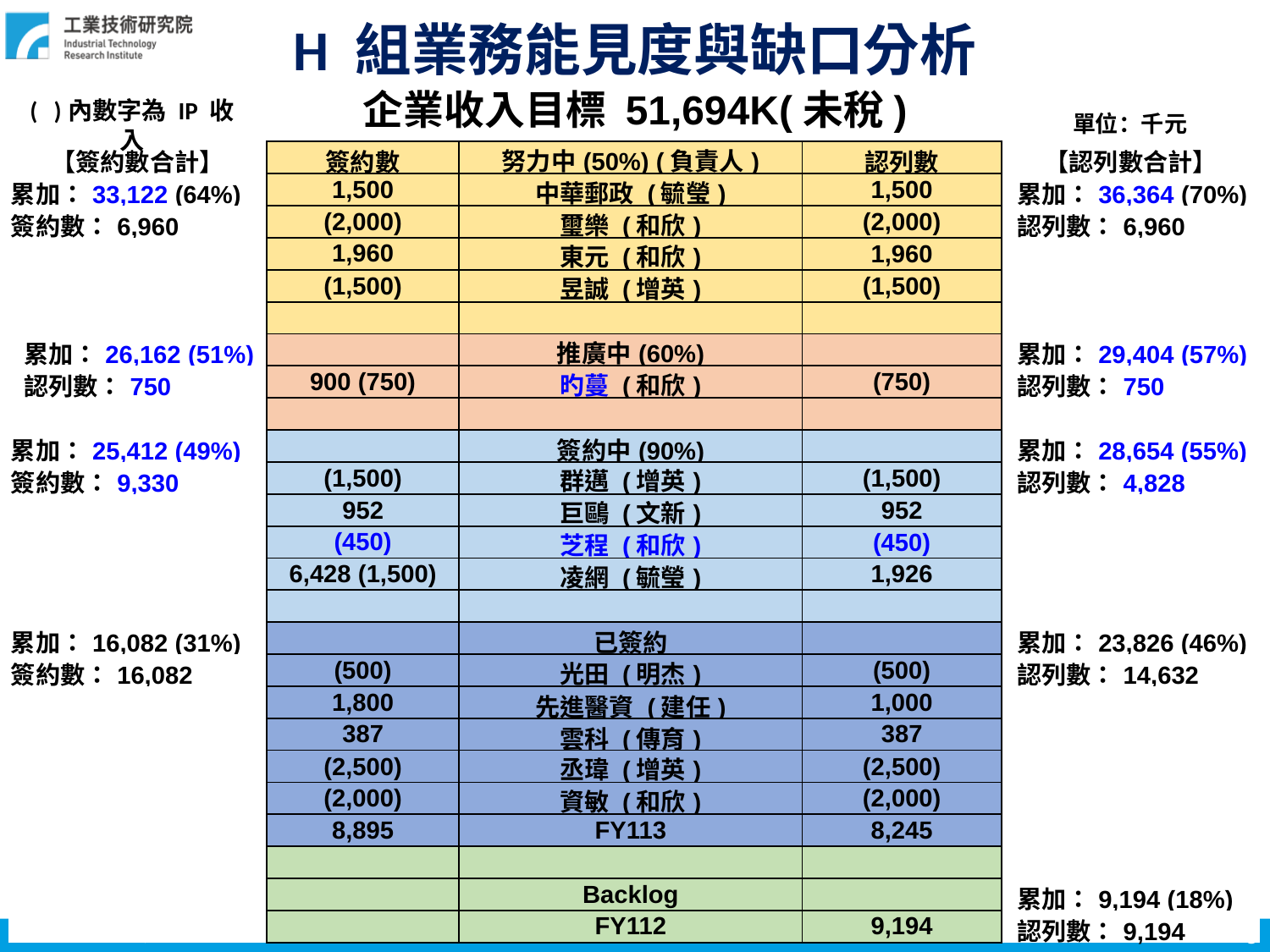

H 組業務能見度與缺口分析
企業收入目標 51,694K(未稅)
(   )內數字為 IP 收入
單位：千元
| 【簽約數合計】 | 簽約數 | 努力中(50%) (負責人) | 認列數 | 【認列數合計】 |
| --- | --- | --- | --- | --- |
| 累加：33,122 (64%) | 1,500 | 中華郵政 (毓瑩) | 1,500 | 累加：36,364 (70%) |
| 簽約數：6,960 | (2,000) | 璽樂 (和欣) | (2,000) | 認列數：6,960 |
|  | 1,960 | 東元 (和欣) | 1,960 |  |
|  | (1,500) | 昱誠 (增英) | (1,500) |  |
|  |  |  |  |  |
| 累加：26,162 (51%) |  | 推廣中(60%) |  | 累加：29,404 (57%) |
| 認列數：750 | 900 (750) | 旳蔓 (和欣) | (750) | 認列數：750 |
|  |  |  |  |  |
| 累加：25,412 (49%) |  | 簽約中(90%) |  | 累加：28,654 (55%) |
| 簽約數：9,330 | (1,500) | 群邁 (增英) | (1,500) | 認列數：4,828 |
|  | 952 | 巨鷗 (文新) | 952 |  |
|  | (450) | 芝程 (和欣) | (450) |  |
|  | 6,428 (1,500) | 凌網 (毓瑩) | 1,926 |  |
|  |  |  |  |  |
| 累加：16,082 (31%) |  | 已簽約 |  | 累加：23,826 (46%) |
| 簽約數：16,082 | (500) | 光田 (明杰) | (500) | 認列數：14,632 |
|  | 1,800 | 先進醫資 (建任) | 1,000 |  |
|  | 387 | 雲科 (傳育) | 387 |  |
|  | (2,500) | 丞瑋 (增英) | (2,500) |  |
|  | (2,000) | 資敏 (和欣) | (2,000) |  |
|  | 8,895 | FY113 | 8,245 |  |
|  |  |  |  |  |
|  |  | Backlog |  | 累加：9,194 (18%) |
|  |  | FY112 | 9,194 | 認列數：9,194 |